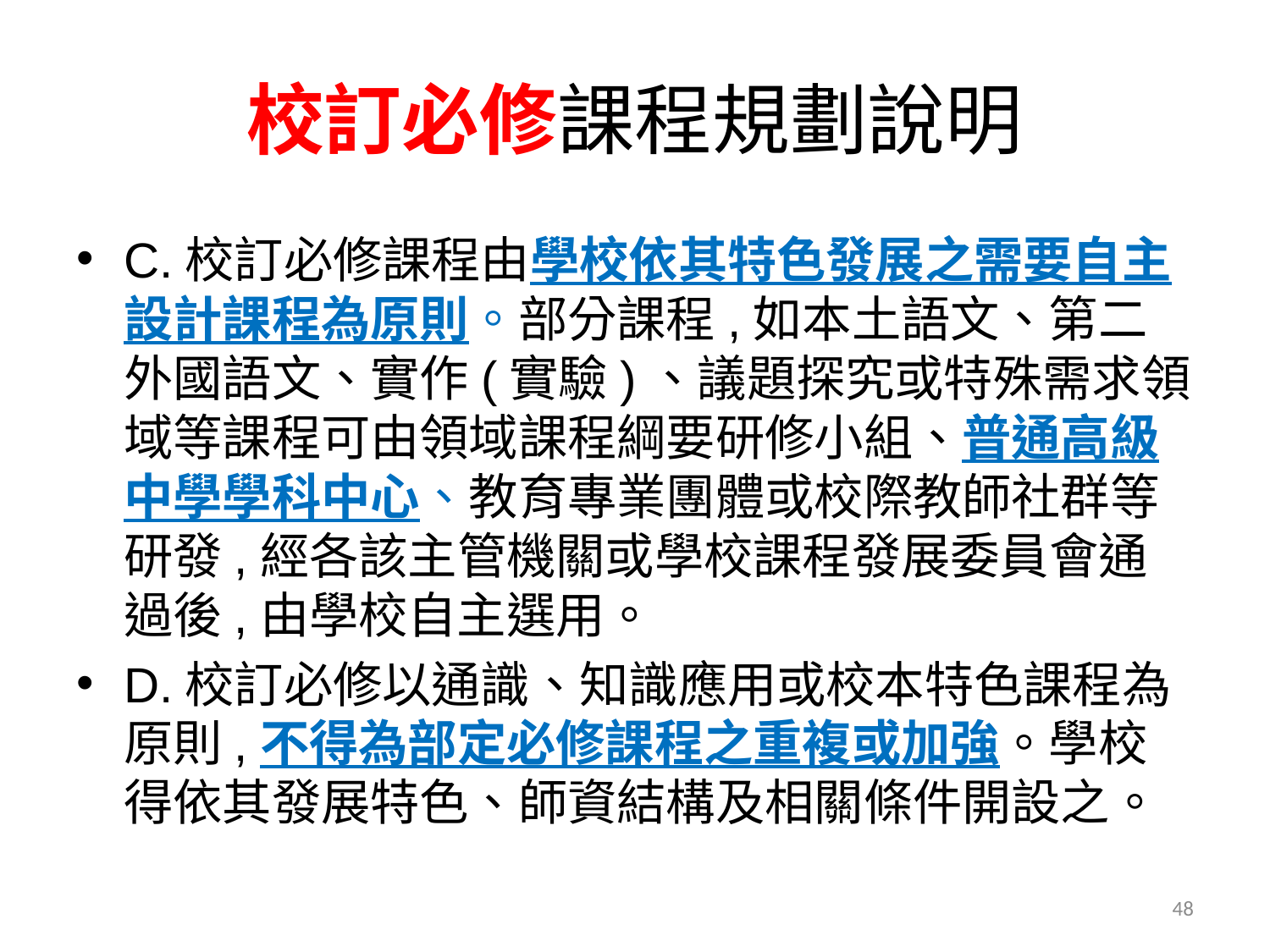

# 校訂必修課程規劃說明
C.校訂必修課程由學校依其特色發展之需要自主設計課程為原則。部分課程,如本土語文、第二外國語文、實作(實驗)、議題探究或特殊需求領域等課程可由領域課程綱要研修小組、普通高級中學學科中心、教育專業團體或校際教師社群等研發,經各該主管機關或學校課程發展委員會通過後,由學校自主選用。
D.校訂必修以通識、知識應用或校本特色課程為原則,不得為部定必修課程之重複或加強。學校得依其發展特色、師資結構及相關條件開設之。

48